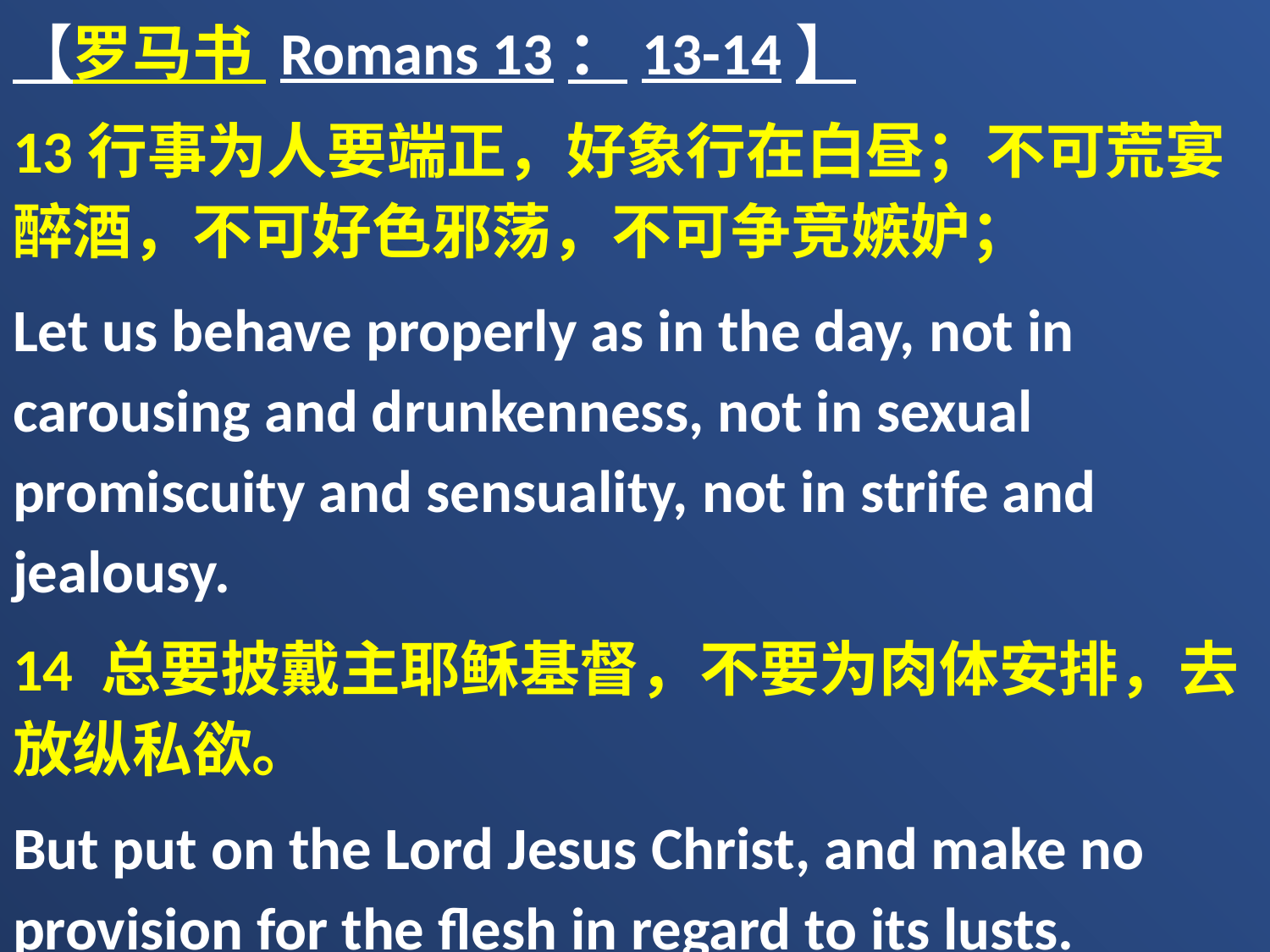

【罗马书 Romans 13：13-14】
13行事为人要端正，好象行在白昼；不可荒宴醉酒，不可好色邪荡，不可争竞嫉妒；
Let us behave properly as in the day, not in carousing and drunkenness, not in sexual promiscuity and sensuality, not in strife and jealousy.
14 总要披戴主耶稣基督，不要为肉体安排，去放纵私欲。
But put on the Lord Jesus Christ, and make no provision for the flesh in regard to its lusts.